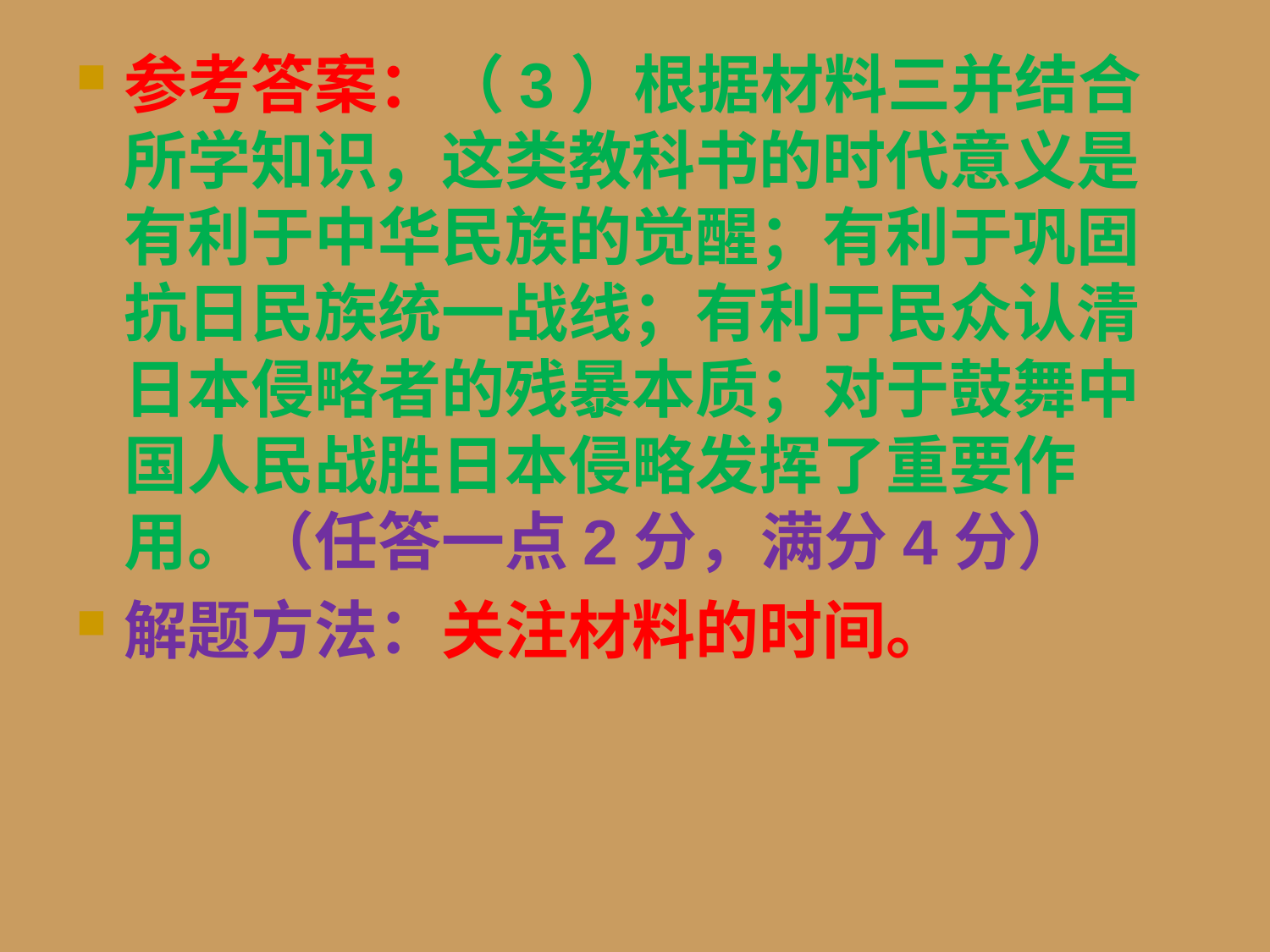

# 参考答案：（3）根据材料三并结合所学知识，这类教科书的时代意义是有利于中华民族的觉醒；有利于巩固抗日民族统一战线；有利于民众认清日本侵略者的残暴本质；对于鼓舞中国人民战胜日本侵略发挥了重要作用。（任答一点2分，满分4分）
解题方法：关注材料的时间。